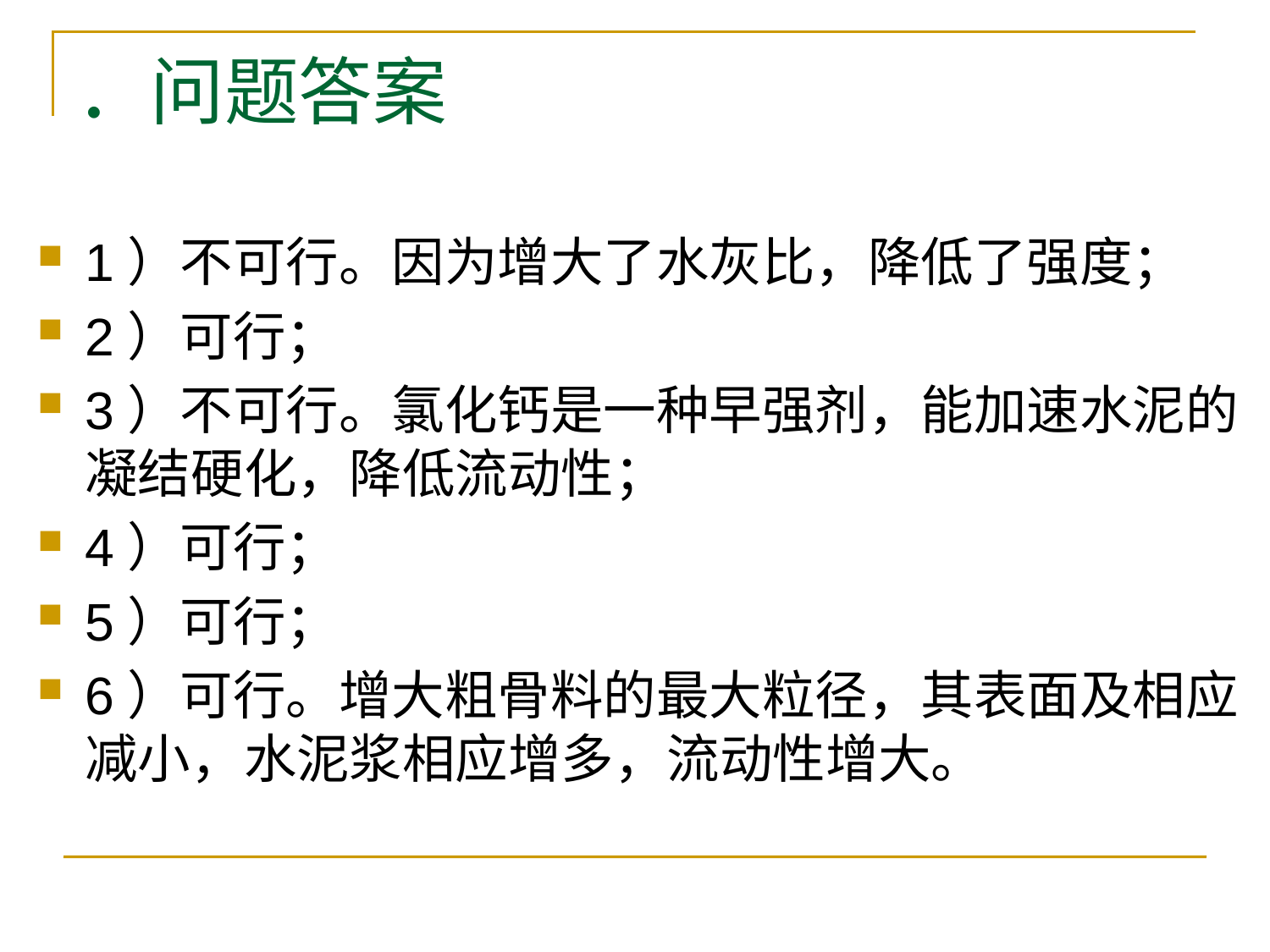

# ．问题答案
1）不可行。因为增大了水灰比，降低了强度；
2）可行；
3）不可行。氯化钙是一种早强剂，能加速水泥的凝结硬化，降低流动性；
4）可行；
5）可行；
6）可行。增大粗骨料的最大粒径，其表面及相应减小，水泥浆相应增多，流动性增大。